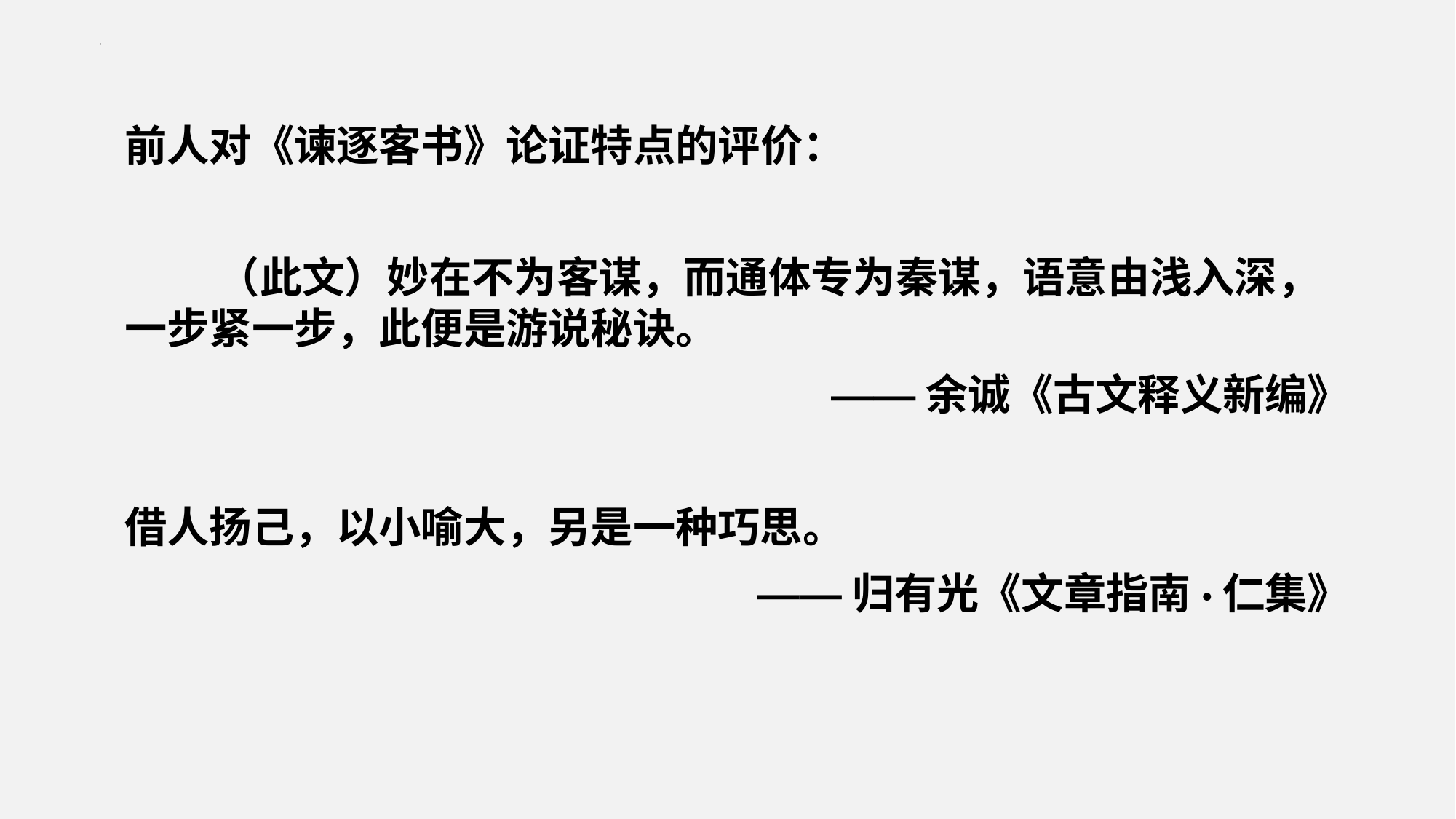

前人对《谏逐客书》论证特点的评价：

       （此文）妙在不为客谋，而通体专为秦谋，语意由浅入深，一步紧一步，此便是游说秘诀。
——余诚《古文释义新编》

借人扬己，以小喻大，另是一种巧思。
——归有光《文章指南·仁集》